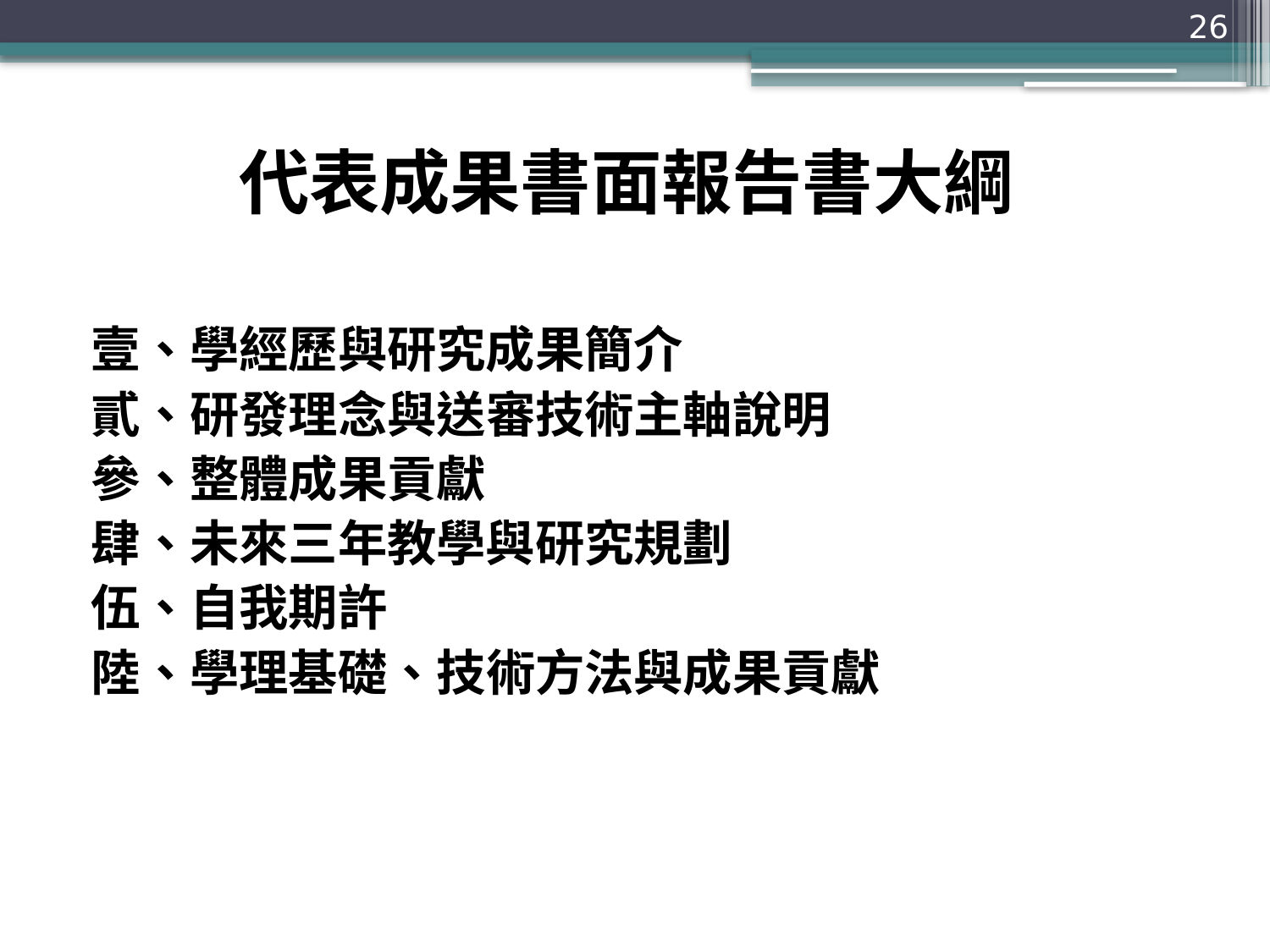

26
# 代表成果書面報告書大綱
壹、學經歷與研究成果簡介
貳、研發理念與送審技術主軸說明
參、整體成果貢獻
肆、未來三年教學與研究規劃
伍、自我期許
陸、學理基礎、技術方法與成果貢獻